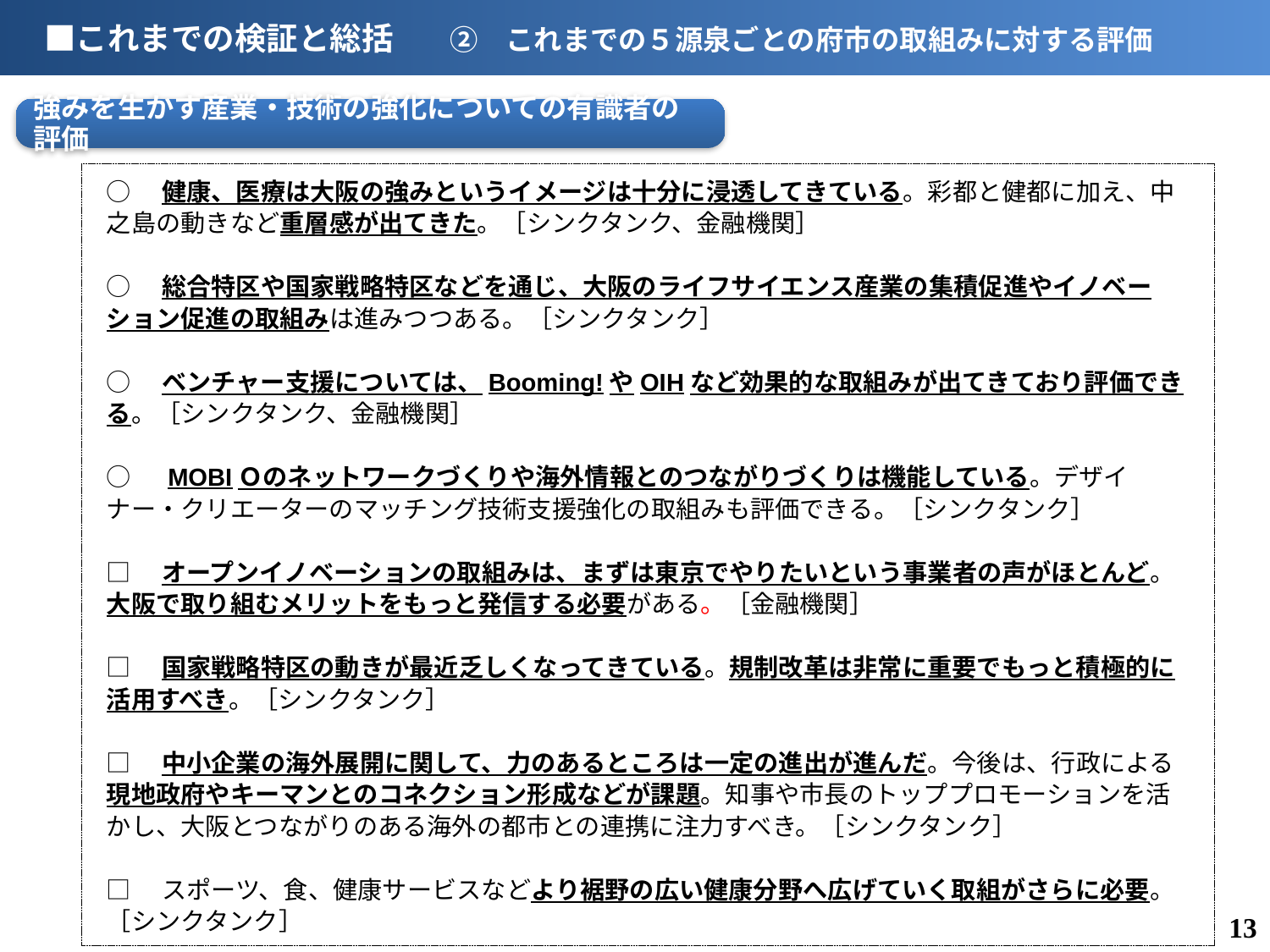

■これまでの検証と総括　　②　これまでの５源泉ごとの府市の取組みに対する評価
強みを生かす産業・技術の強化についての有識者の評価
○　健康、医療は大阪の強みというイメージは十分に浸透してきている。彩都と健都に加え、中之島の動きなど重層感が出てきた。［シンクタンク、金融機関］

○　総合特区や国家戦略特区などを通じ、大阪のライフサイエンス産業の集積促進やイノベーション促進の取組みは進みつつある。［シンクタンク］

○　ベンチャー支援については、Booming!やOIHなど効果的な取組みが出てきており評価できる。［シンクタンク、金融機関］

○　MOBIＯのネットワークづくりや海外情報とのつながりづくりは機能している。デザイナー・クリエーターのマッチング技術支援強化の取組みも評価できる。［シンクタンク］

□　オープンイノベーションの取組みは、まずは東京でやりたいという事業者の声がほとんど。大阪で取り組むメリットをもっと発信する必要がある。［金融機関］

□　国家戦略特区の動きが最近乏しくなってきている。規制改革は非常に重要でもっと積極的に活用すべき。［シンクタンク］

□　中小企業の海外展開に関して、力のあるところは一定の進出が進んだ。今後は、行政による現地政府やキーマンとのコネクション形成などが課題。知事や市長のトッププロモーションを活かし、大阪とつながりのある海外の都市との連携に注力すべき。［シンクタンク］

□　スポーツ、食、健康サービスなどより裾野の広い健康分野へ広げていく取組がさらに必要。［シンクタンク］
13